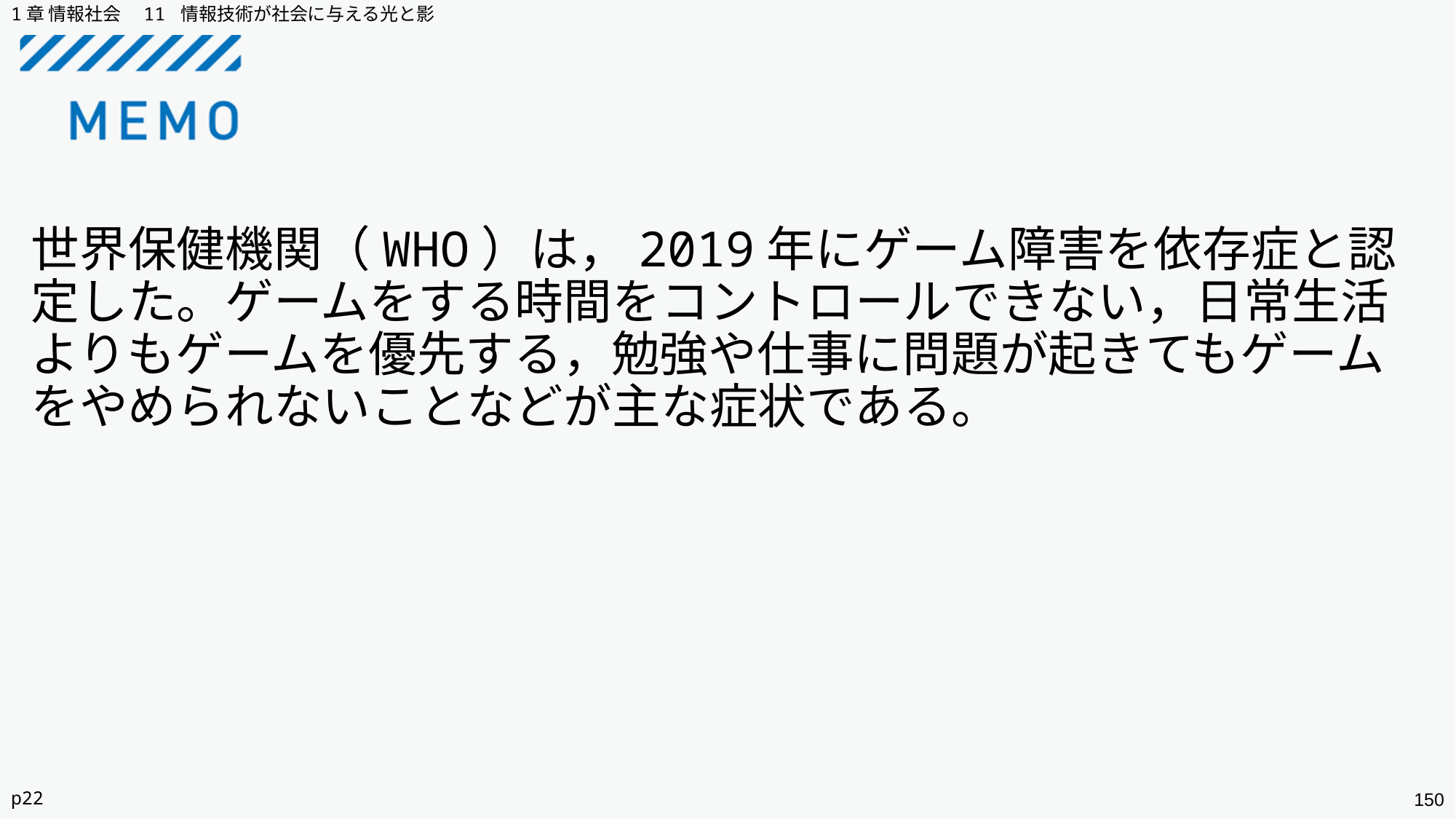

1章 情報社会　11 情報技術が社会に与える光と影

世界保健機関（WHO）は，2019年にゲーム障害を依存症と認定した。ゲームをする時間をコントロールできない，日常生活よりもゲームを優先する，勉強や仕事に問題が起きてもゲームをやめられないことなどが主な症状である。
p22
150